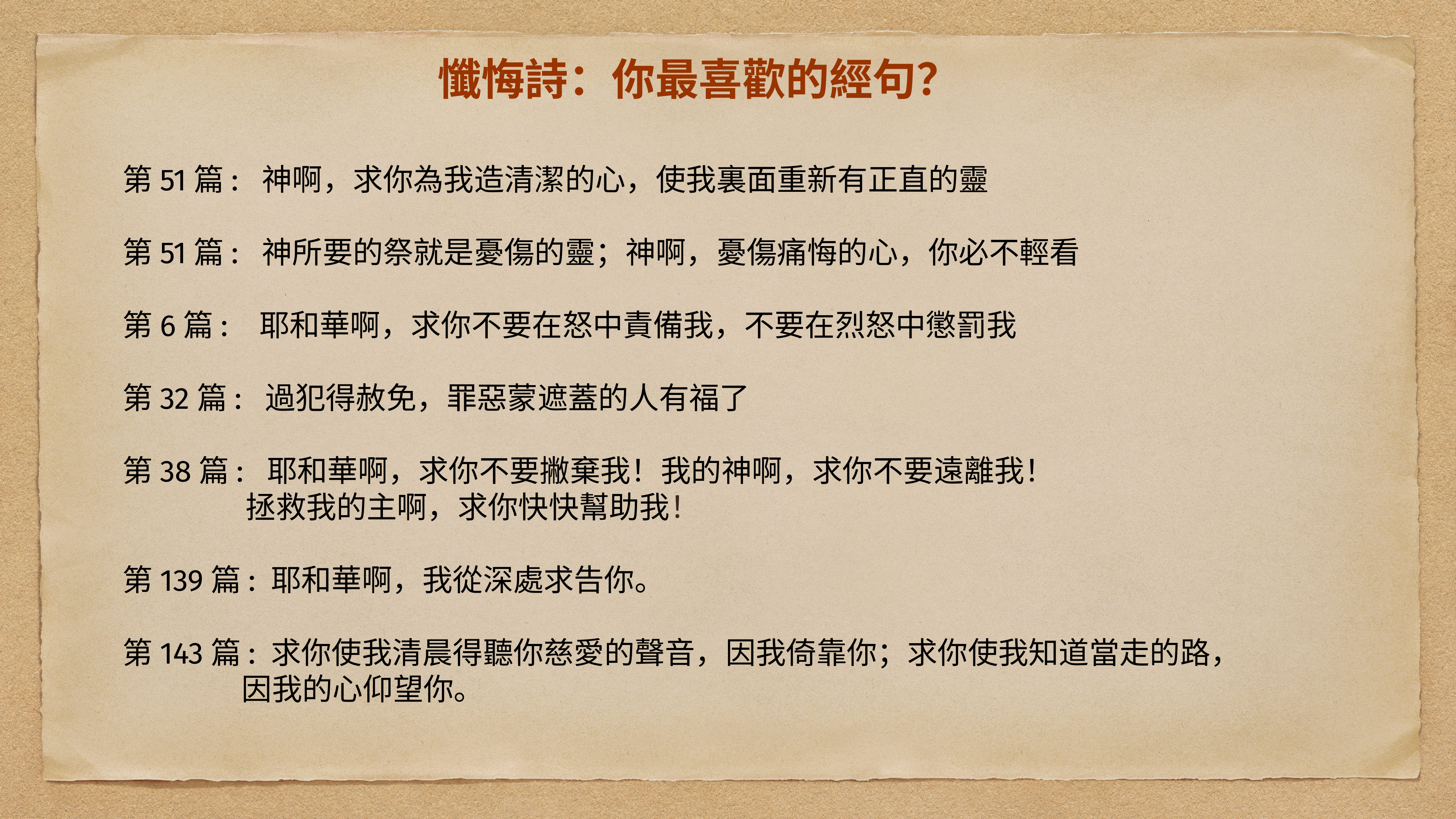

# 懺悔詩：你最喜歡的經句？
第51篇:  神啊，求你為我造清潔的心，使我裏面重新有正直的靈

第51篇:  神所要的祭就是憂傷的靈；神啊，憂傷痛悔的心，你必不輕看

第6篇:   耶和華啊，求你不要在怒中責備我，不要在烈怒中懲罰我

第32篇:  過犯得赦免，罪惡蒙遮蓋的人有福了

第38篇:  耶和華啊，求你不要撇棄我！我的神啊，求你不要遠離我！
                 拯救我的主啊，求你快快幫助我！

第139篇: 耶和華啊，我從深處求告你。

第143篇: 求你使我清晨得聽你慈愛的聲音，因我倚靠你；求你使我知道當走的路，
              因我的心仰望你。